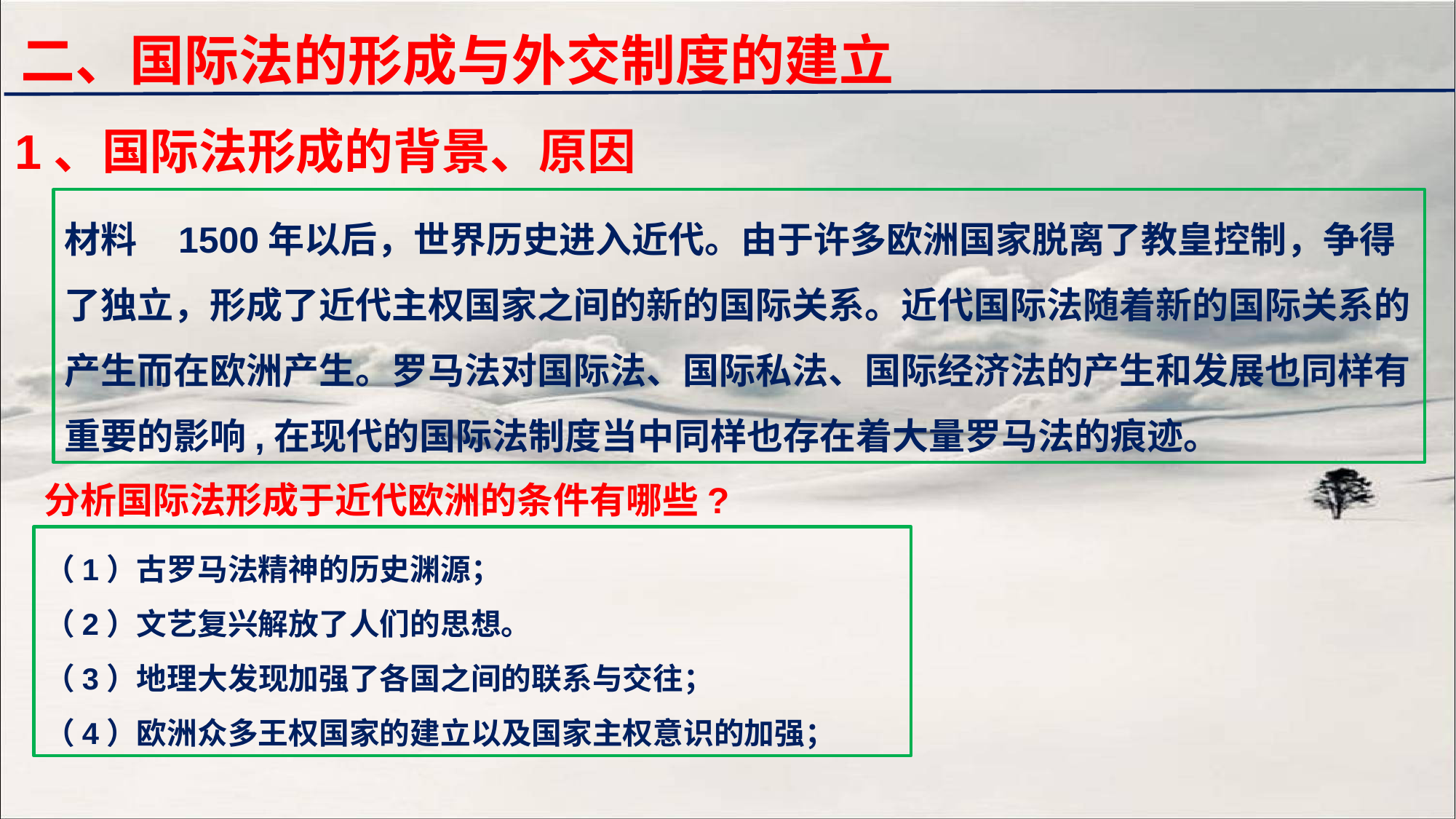

二、国际法的形成与外交制度的建立
1、国际法形成的背景、原因
材料    1500年以后，世界历史进入近代。由于许多欧洲国家脱离了教皇控制，争得了独立，形成了近代主权国家之间的新的国际关系。近代国际法随着新的国际关系的产生而在欧洲产生。罗马法对国际法、国际私法、国际经济法的产生和发展也同样有重要的影响,在现代的国际法制度当中同样也存在着大量罗马法的痕迹。
分析国际法形成于近代欧洲的条件有哪些?
（1）古罗马法精神的历史渊源；
（2）文艺复兴解放了人们的思想。
（3）地理大发现加强了各国之间的联系与交往；
（4）欧洲众多王权国家的建立以及国家主权意识的加强；